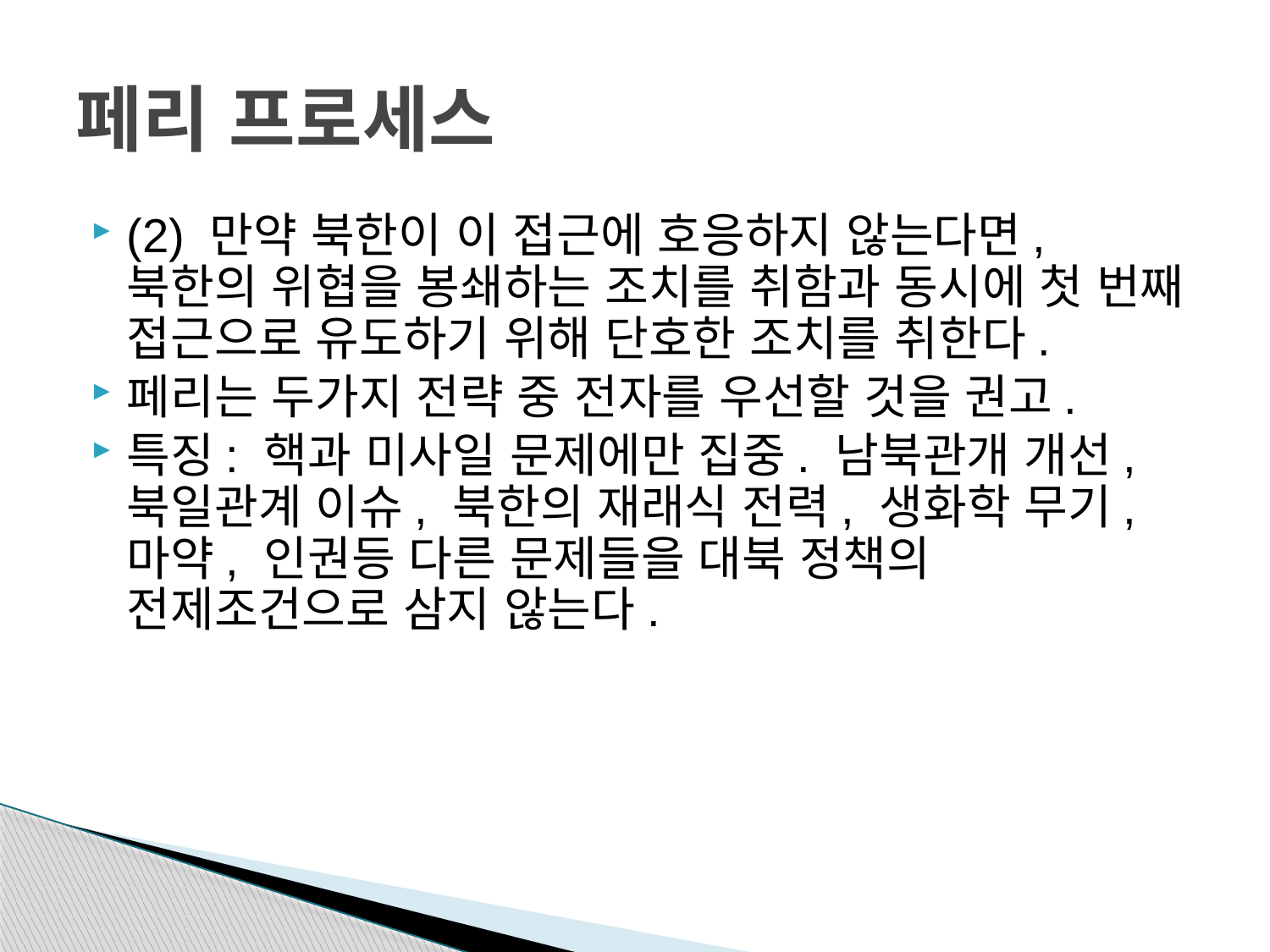

# 페리 프로세스
(2) 만약 북한이 이 접근에 호응하지 않는다면, 북한의 위협을 봉쇄하는 조치를 취함과 동시에 첫 번째 접근으로 유도하기 위해 단호한 조치를 취한다.
페리는 두가지 전략 중 전자를 우선할 것을 권고.
특징: 핵과 미사일 문제에만 집중. 남북관개 개선, 북일관계 이슈, 북한의 재래식 전력, 생화학 무기, 마약, 인권등 다른 문제들을 대북 정책의 전제조건으로 삼지 않는다.